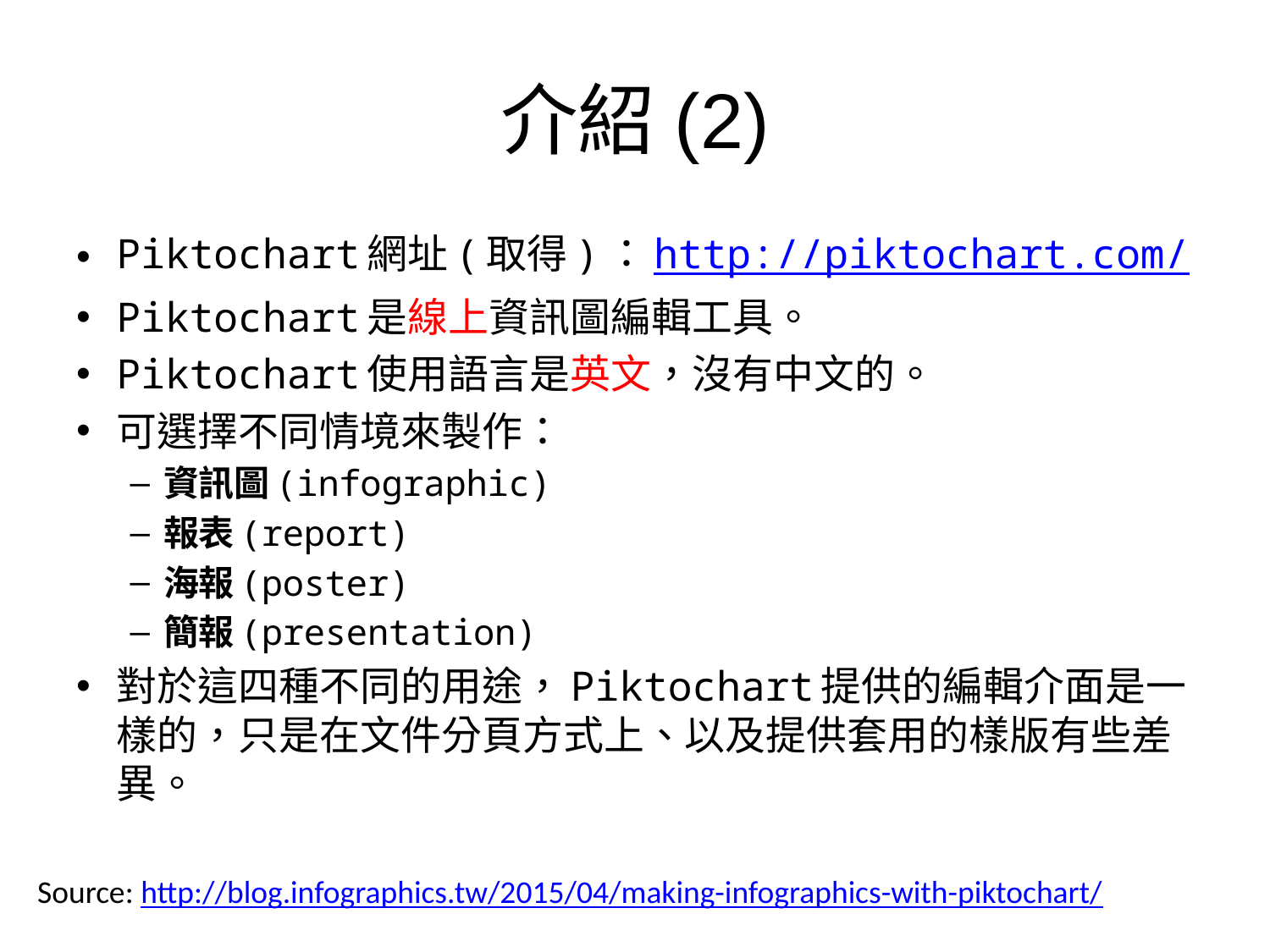

# 介紹(2)
Piktochart網址(取得)：http://piktochart.com/
Piktochart是線上資訊圖編輯工具。
Piktochart使用語言是英文，沒有中文的。
可選擇不同情境來製作：
資訊圖(infographic)
報表(report)
海報(poster)
簡報(presentation)
對於這四種不同的用途，Piktochart提供的編輯介面是一樣的，只是在文件分頁方式上、以及提供套用的樣版有些差異。
Source: http://blog.infographics.tw/2015/04/making-infographics-with-piktochart/